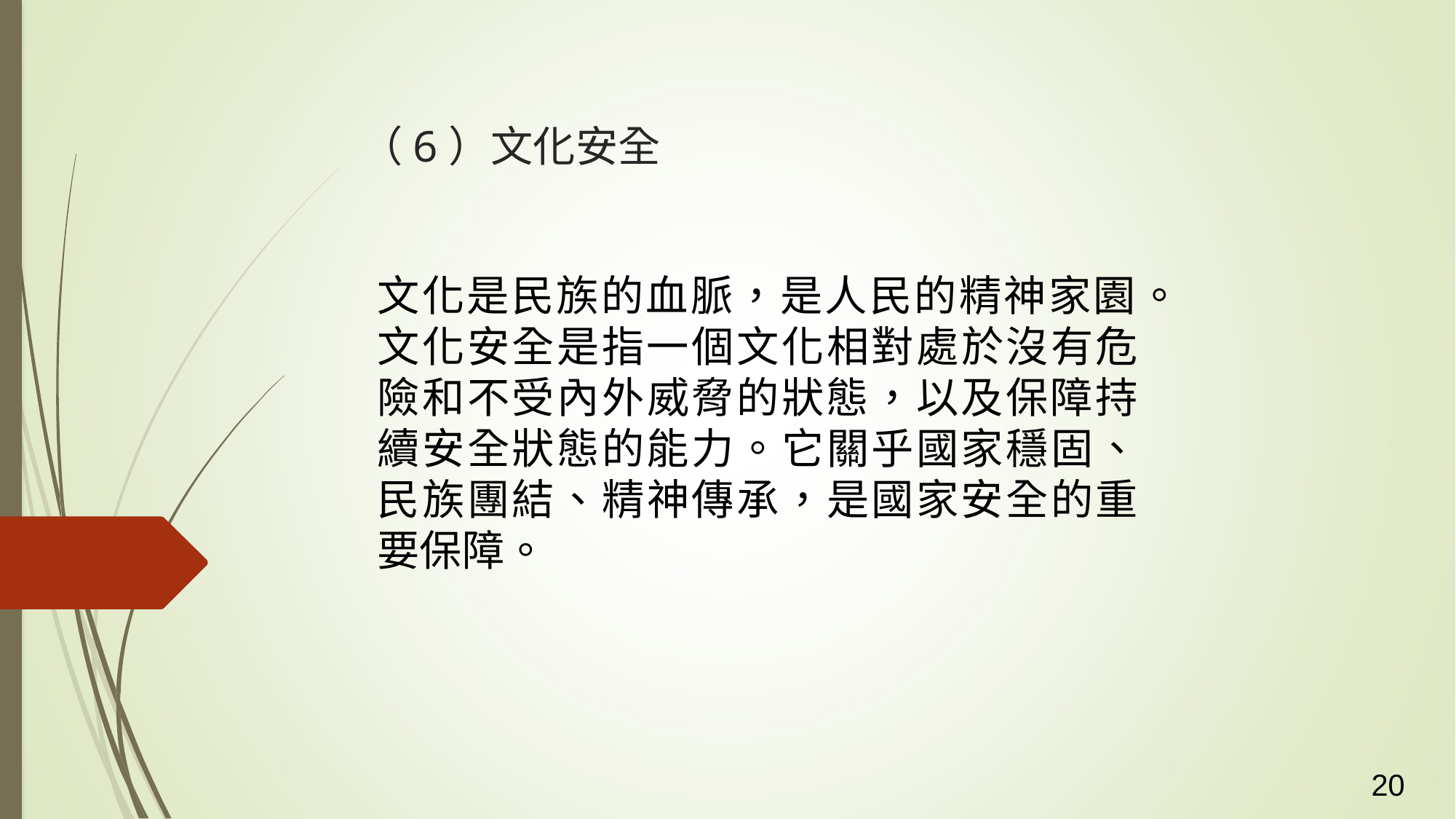

# （6）文化安全
文化是民族的血脈，是人民的精神家園。文化安全是指一個文化相對處於沒有危險和不受內外威脅的狀態，以及保障持續安全狀態的能力。它關乎國家穩固、民族團結、精神傳承，是國家安全的重要保障。

20